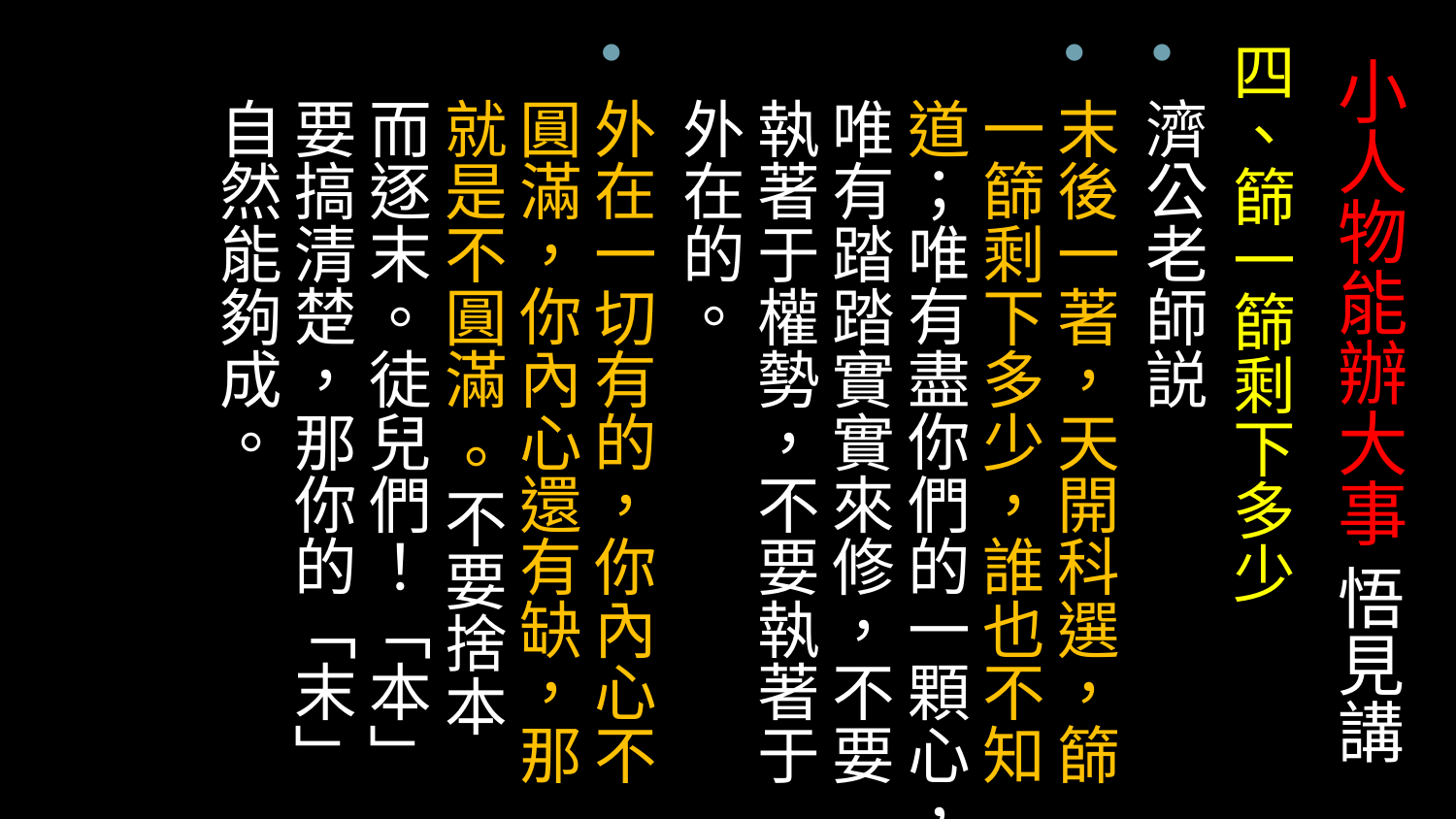

四、篩一篩剩下多少
濟公老師説
末後一著，天開科選，篩一篩剩下多少，誰也不知道；唯有盡你們的一顆心，唯有踏踏實實來修，不要執著于權勢，不要執著于外在的。
外在一切有的，你內心不圓滿，你內心還有缺，那就是不圓滿 。不要捨本而逐末。徒兒們！「本」要搞清楚，那你的「末」自然能夠成。

# 小人物能辦大事 悟見講